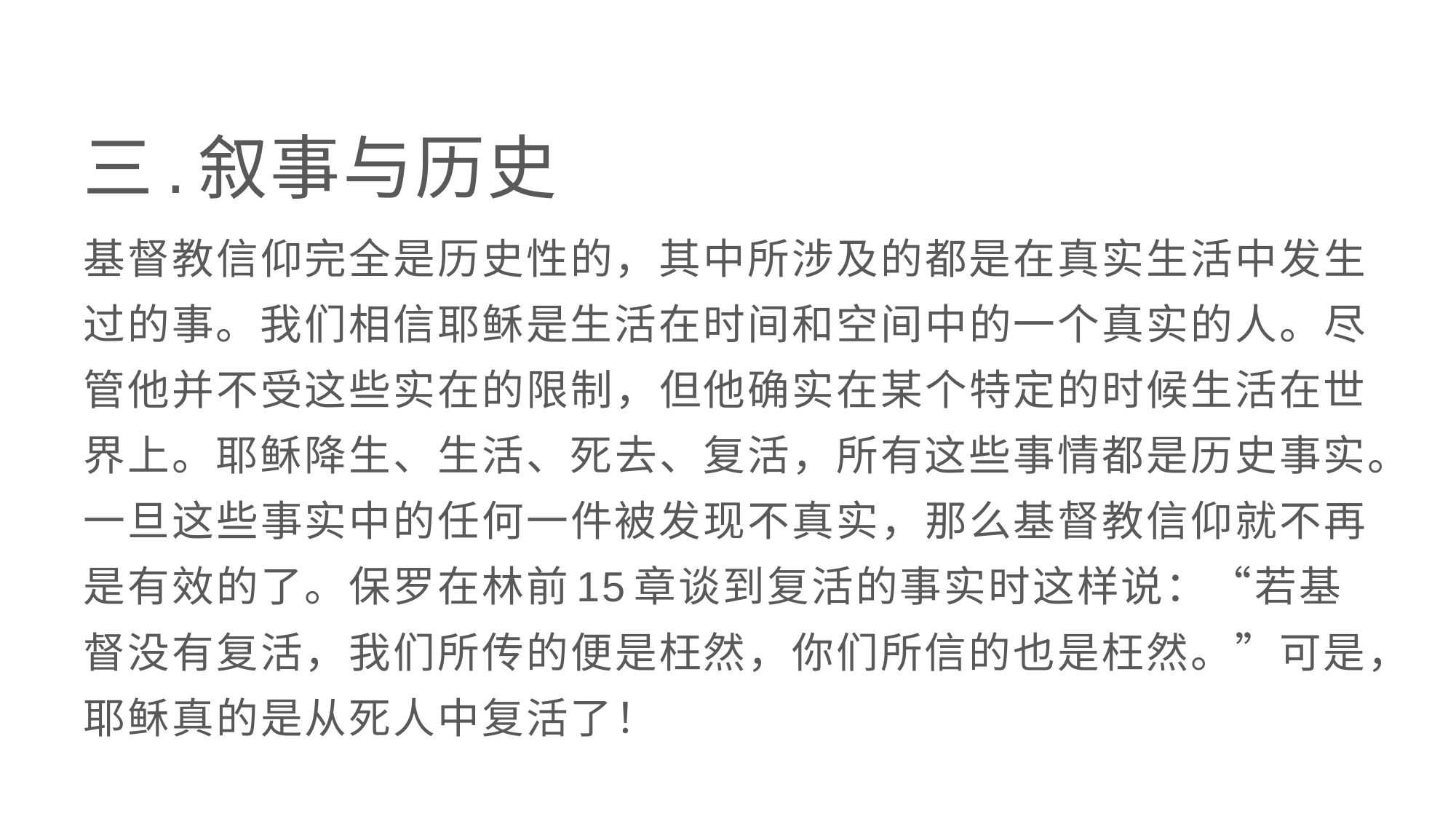

三.叙事与历史
基督教信仰完全是历史性的，其中所涉及的都是在真实生活中发生过的事。我们相信耶稣是生活在时间和空间中的一个真实的人。尽管他并不受这些实在的限制，但他确实在某个特定的时候生活在世界上。耶稣降生、生活、死去、复活，所有这些事情都是历史事实。一旦这些事实中的任何一件被发现不真实，那么基督教信仰就不再是有效的了。保罗在林前15章谈到复活的事实时这样说：“若基督没有复活，我们所传的便是枉然，你们所信的也是枉然。”可是，耶稣真的是从死人中复活了！